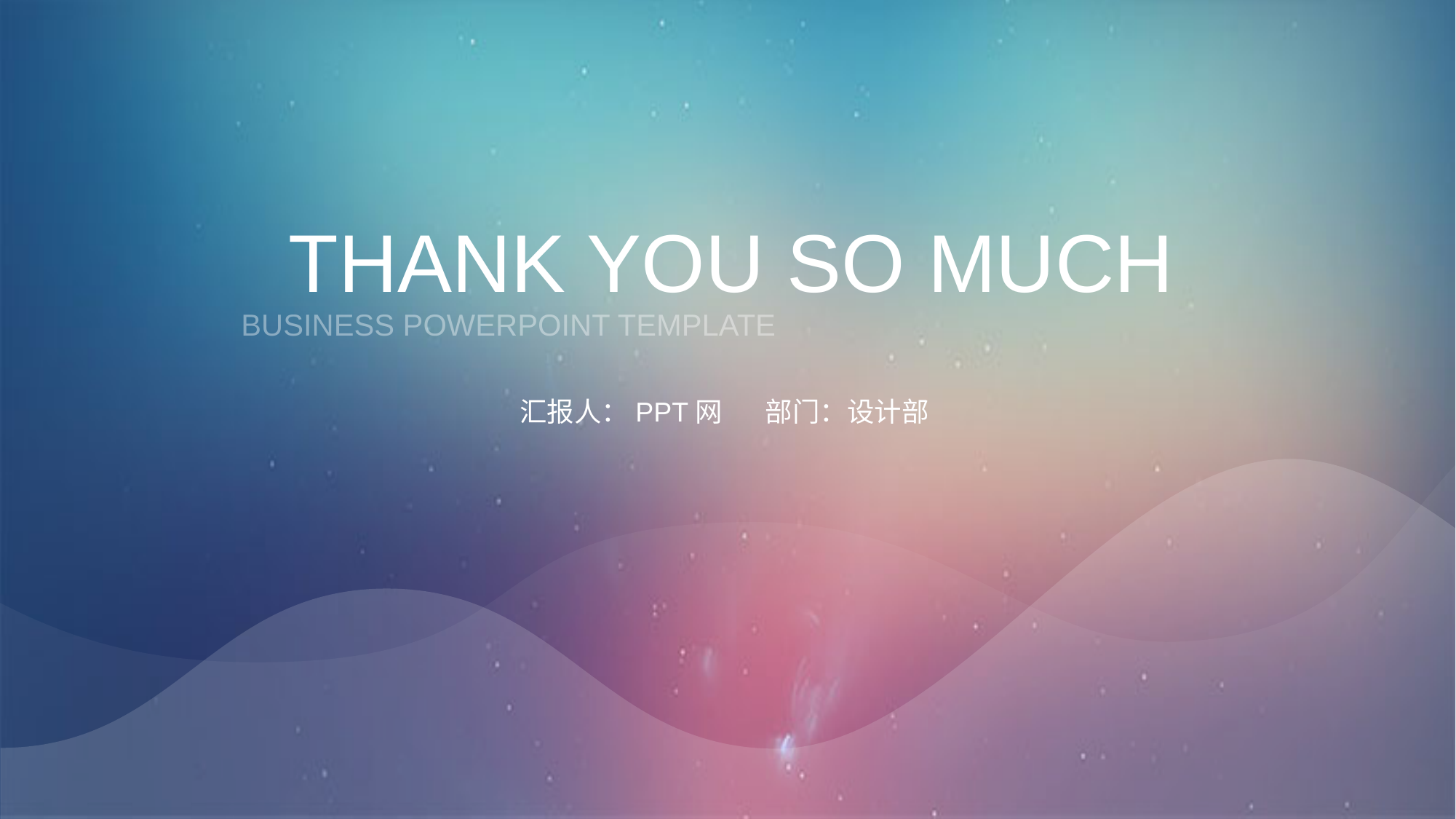

THANK YOU SO MUCH
BUSINESS POWERPOINT TEMPLATE
汇报人：PPT网       部门：设计部